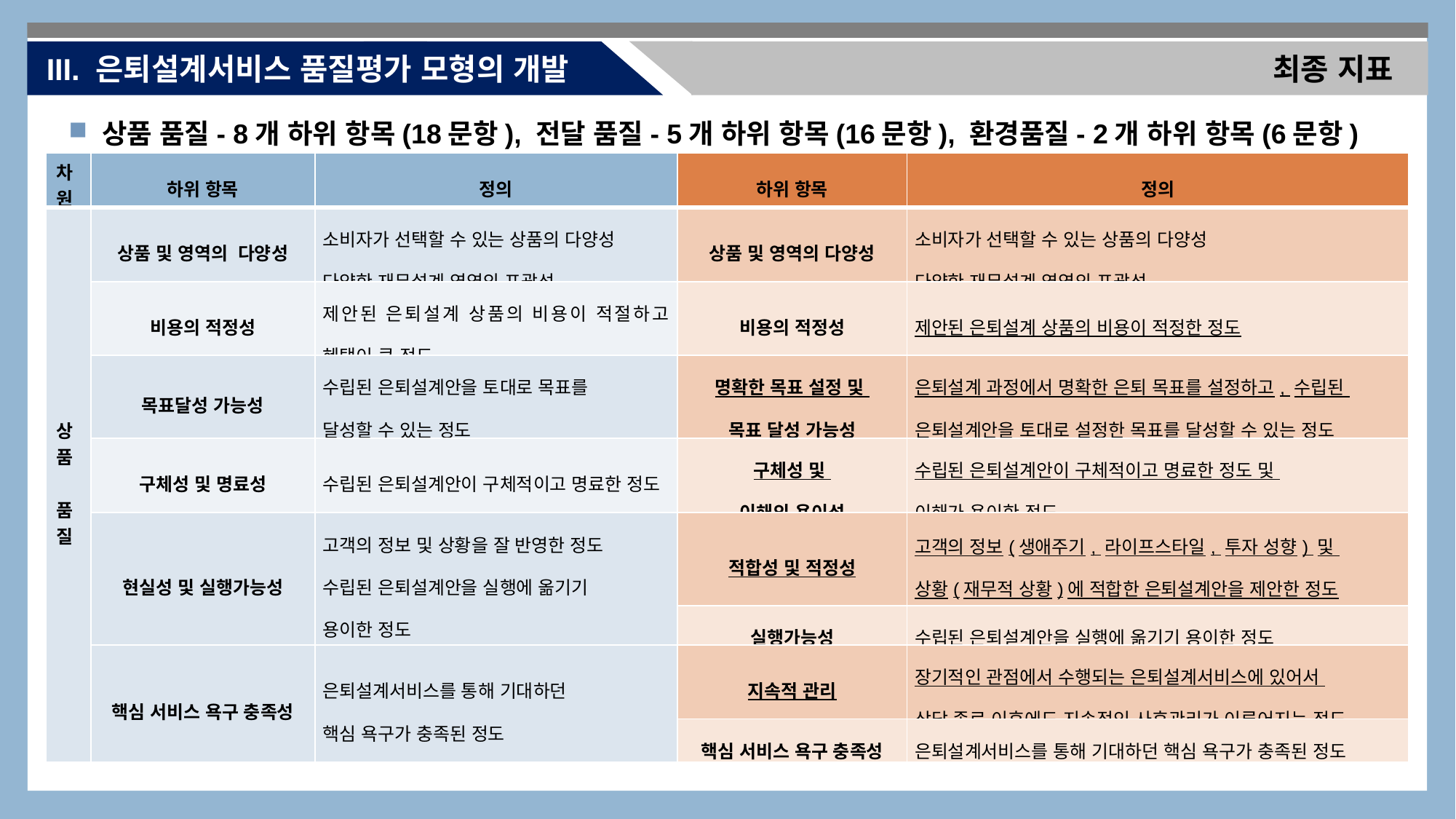

III. 은퇴설계서비스 품질평가 모형의 개발

최종 지표
 상품 품질- 8개 하위 항목(18문항), 전달 품질- 5개 하위 항목(16문항), 환경품질- 2개 하위 항목(6문항)
| 차원 | 하위 항목 | 정의 | 하위 항목 | 정의 |
| --- | --- | --- | --- | --- |
| 상품 품질 | 상품 및 영역의 다양성 | 소비자가 선택할 수 있는 상품의 다양성 다양한 재무설계 영역의 포괄성 | 상품 및 영역의 다양성 | 소비자가 선택할 수 있는 상품의 다양성 다양한 재무설계 영역의 포괄성 |
|  | 비용의 적정성 | 제안된 은퇴설계 상품의 비용이 적절하고 혜택이 큰 정도 | 비용의 적정성 | 제안된 은퇴설계 상품의 비용이 적정한 정도 |
|  | 목표달성 가능성 | 수립된 은퇴설계안을 토대로 목표를 달성할 수 있는 정도 | 명확한 목표 설정 및 목표 달성 가능성 | 은퇴설계 과정에서 명확한 은퇴 목표를 설정하고, 수립된 은퇴설계안을 토대로 설정한 목표를 달성할 수 있는 정도 |
|  | 구체성 및 명료성 | 수립된 은퇴설계안이 구체적이고 명료한 정도 | 구체성 및 이해의 용이성 | 수립된 은퇴설계안이 구체적이고 명료한 정도 및 이해가 용이한 정도 |
|  | 현실성 및 실행가능성 | 고객의 정보 및 상황을 잘 반영한 정도 수립된 은퇴설계안을 실행에 옮기기 용이한 정도 | 적합성 및 적정성 | 고객의 정보(생애주기, 라이프스타일, 투자 성향) 및 상황(재무적 상황)에 적합한 은퇴설계안을 제안한 정도 |
|  |  |  | 실행가능성 | 수립된 은퇴설계안을 실행에 옮기기 용이한 정도 |
|  | 핵심 서비스 욕구 충족성 | 은퇴설계서비스를 통해 기대하던 핵심 욕구가 충족된 정도 | 지속적 관리 | 장기적인 관점에서 수행되는 은퇴설계서비스에 있어서 상담 종료 이후에도 지속적인 사후관리가 이루어지는 정도 |
|  |  |  | 핵심 서비스 욕구 충족성 | 은퇴설계서비스를 통해 기대하던 핵심 욕구가 충족된 정도 |